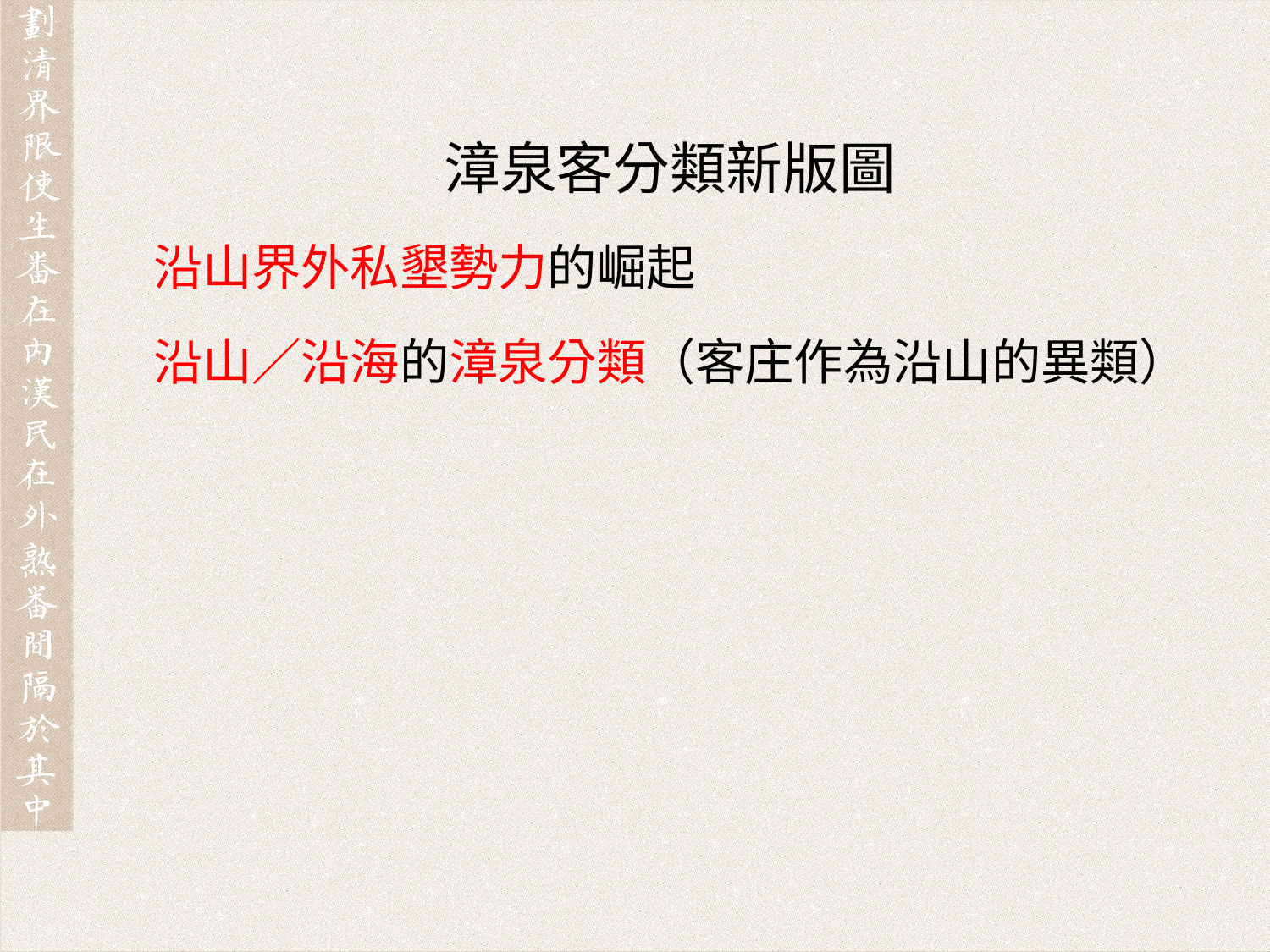

漳泉客分類新版圖
沿山界外私墾勢力的崛起
沿山／沿海的漳泉分類（客庄作為沿山的異類）